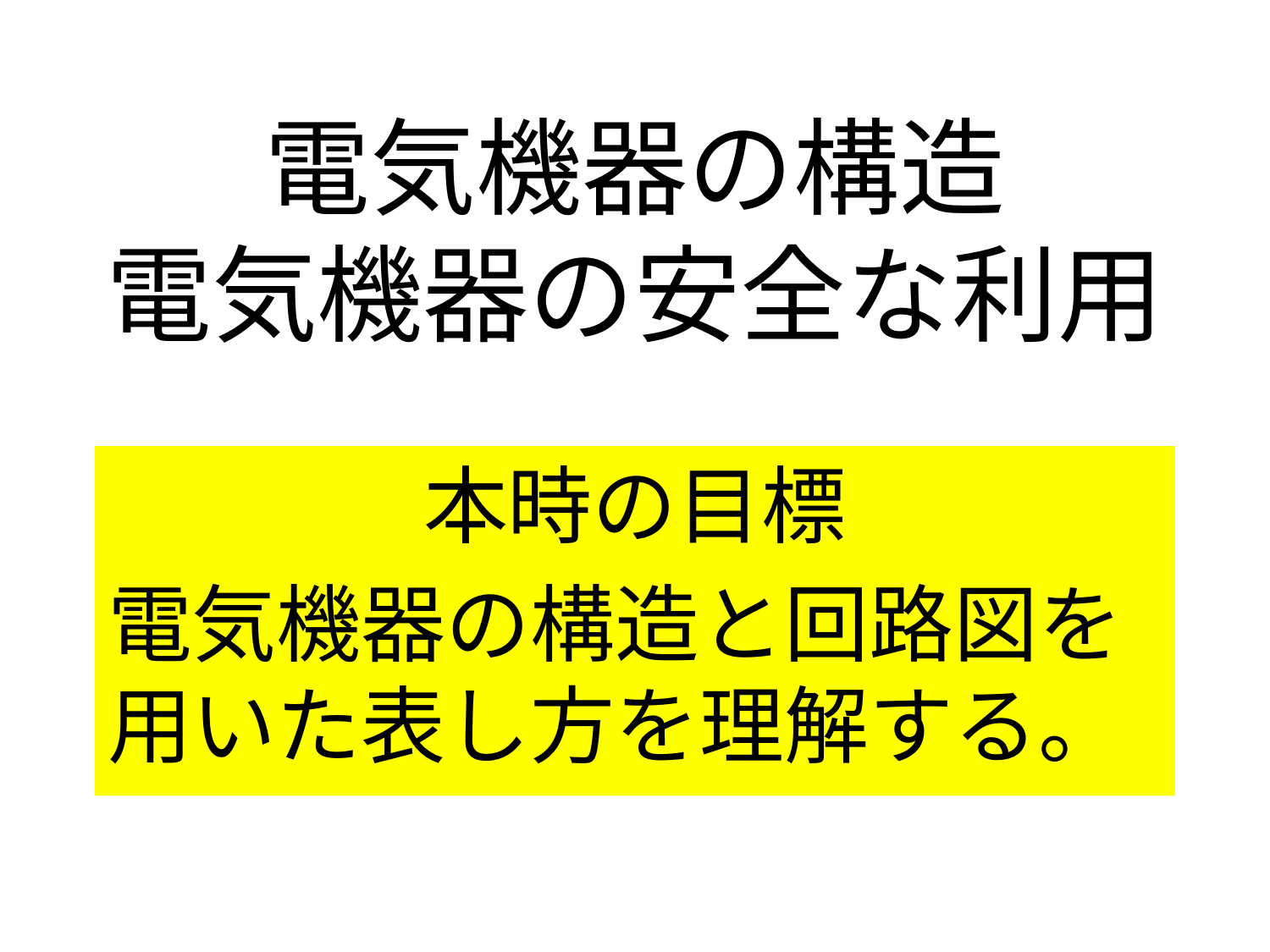

# 電気機器の構造 電気機器の安全な利用
本時の目標
電気機器の構造と回路図を用いた表し方を理解する。